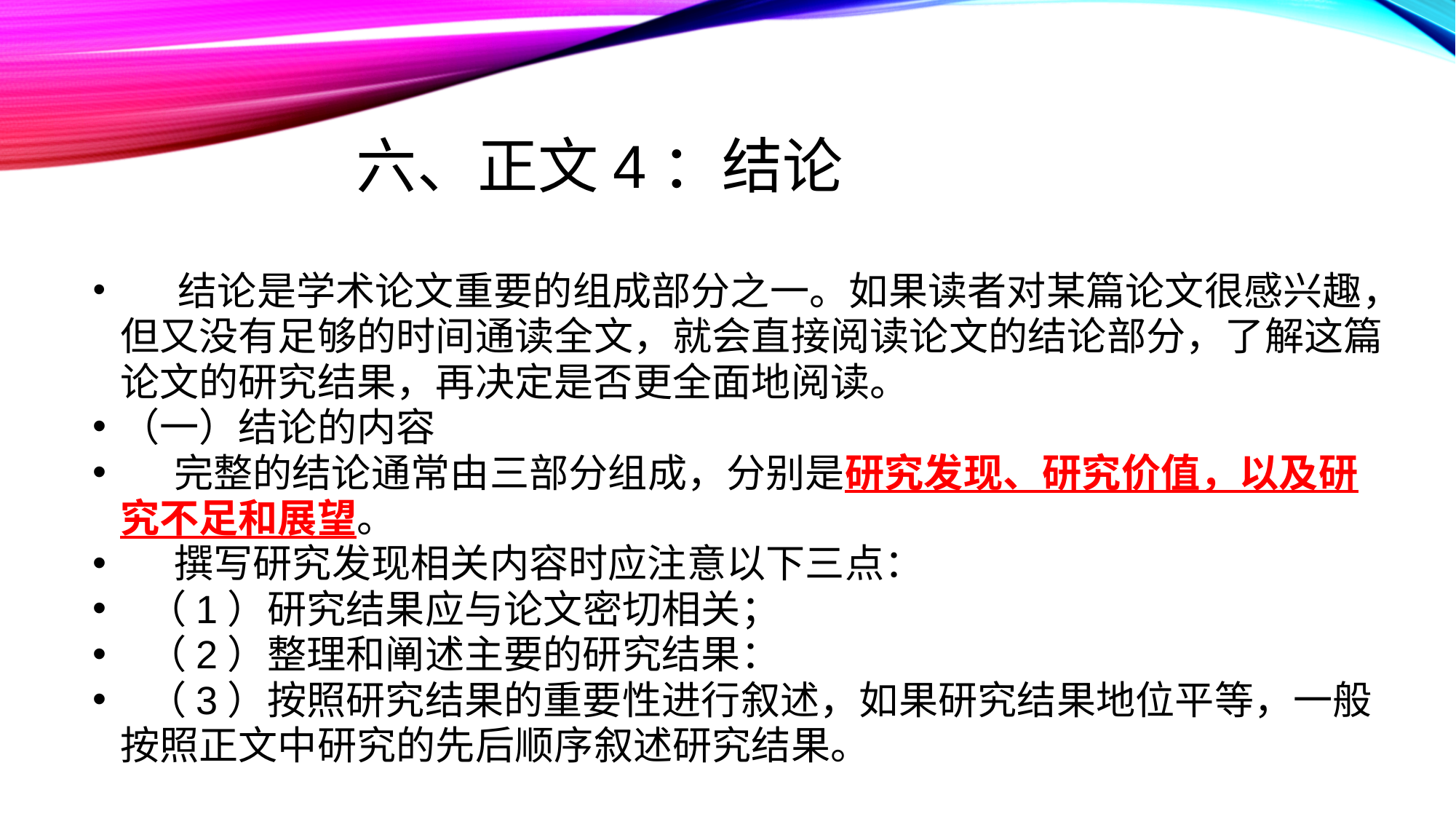

# 六、正文4：结论
      结论是学术论文重要的组成部分之一。如果读者对某篇论文很感兴趣，但又没有足够的时间通读全文，就会直接阅读论文的结论部分，了解这篇论文的研究结果，再决定是否更全面地阅读。
（一）结论的内容
     完整的结论通常由三部分组成，分别是研究发现、研究价值，以及研究不足和展望。
     撰写研究发现相关内容时应注意以下三点：
  （1）研究结果应与论文密切相关；
  （2）整理和阐述主要的研究结果：
  （3）按照研究结果的重要性进行叙述，如果研究结果地位平等，一般按照正文中研究的先后顺序叙述研究结果。